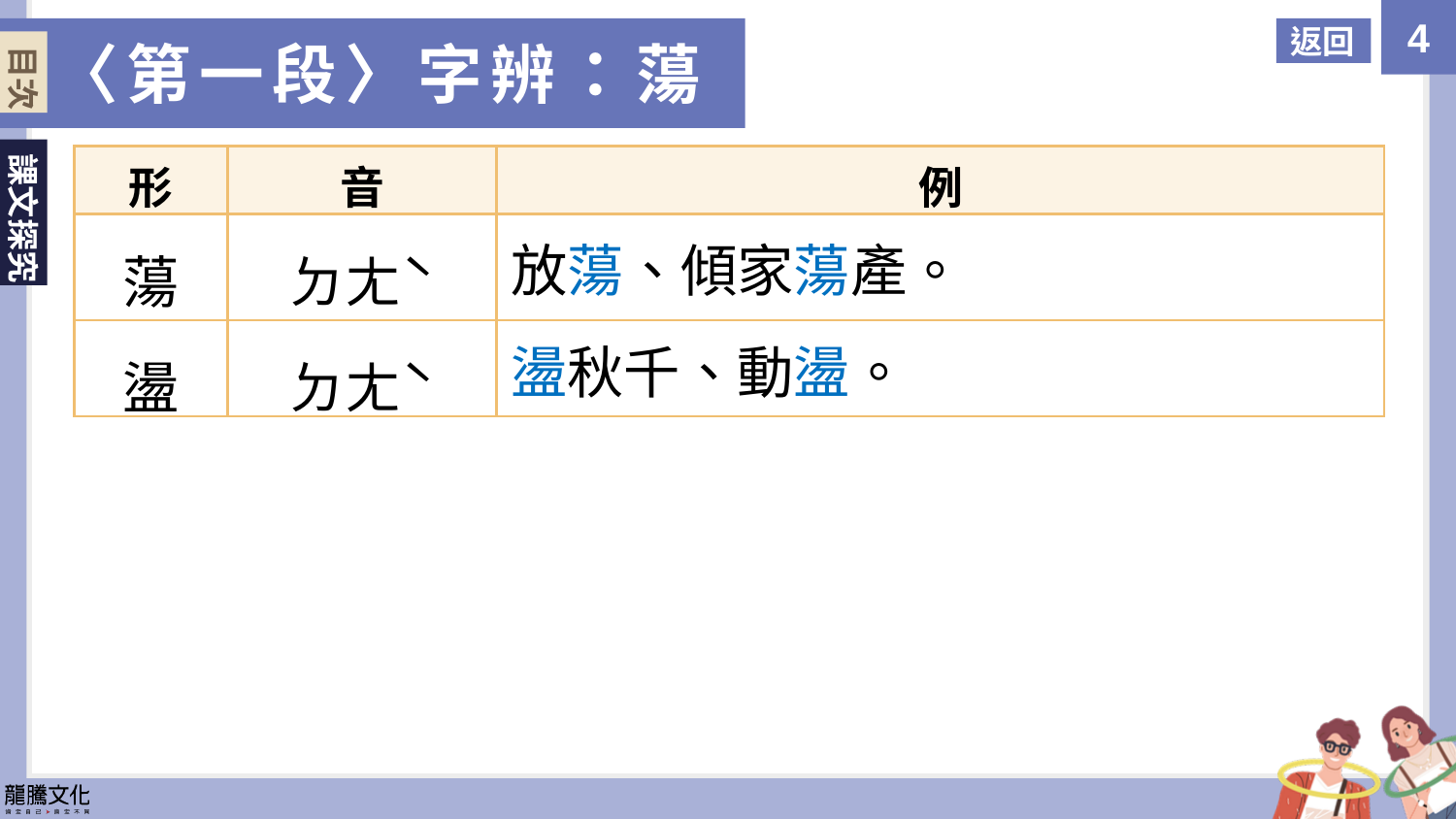

返回
〈第一段〉字辨：蕩
目次
| 形 | 音 | 例 |
| --- | --- | --- |
| 蕩 | ㄉㄤˋ | 放蕩、傾家蕩產。 |
| 盪 | ㄉㄤˋ | 盪秋千、動盪。 |